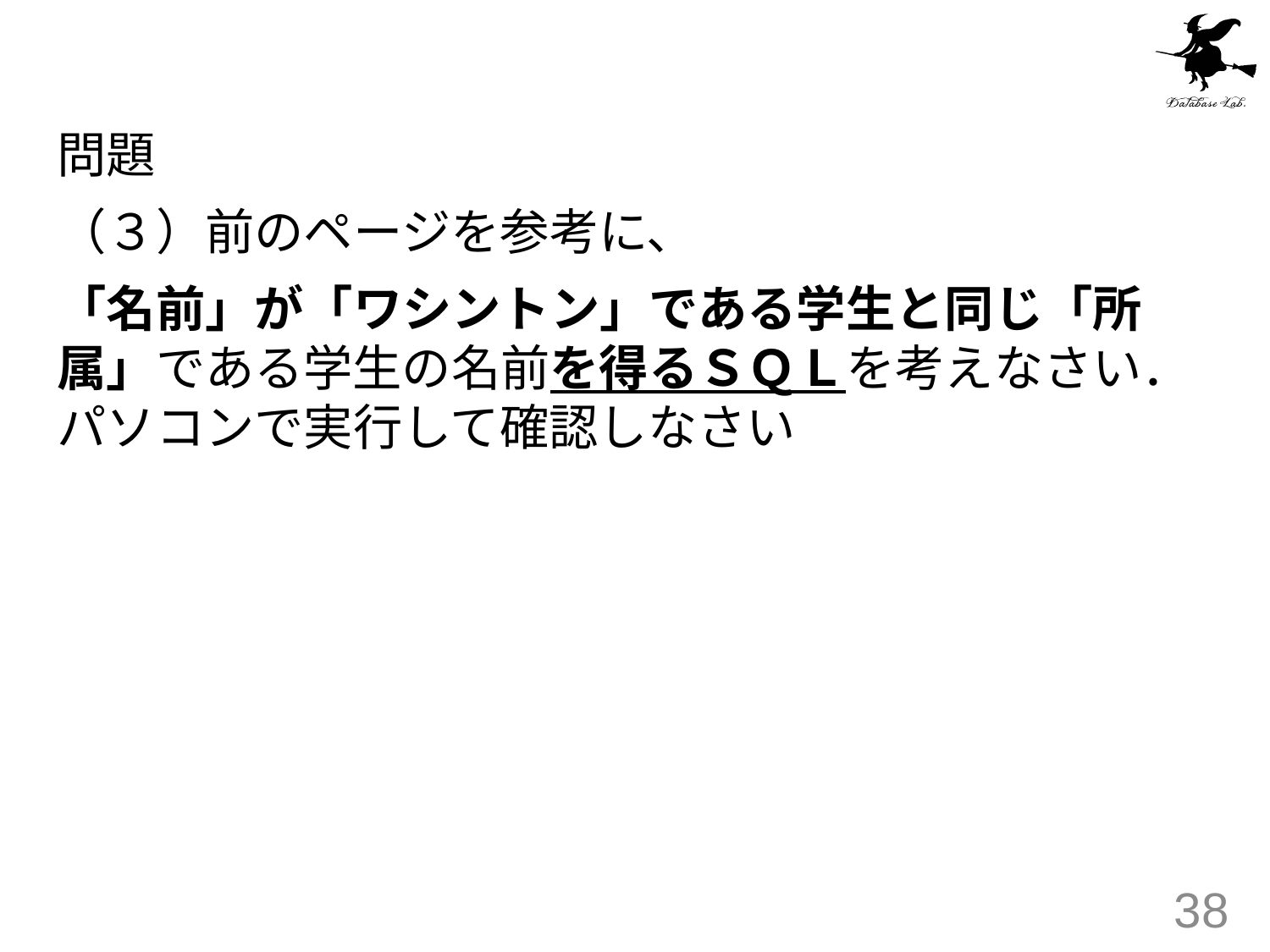

問題
（３）前のページを参考に、
「名前」が「ワシントン」である学生と同じ「所属」である学生の名前を得るＳＱＬを考えなさい．パソコンで実行して確認しなさい

38